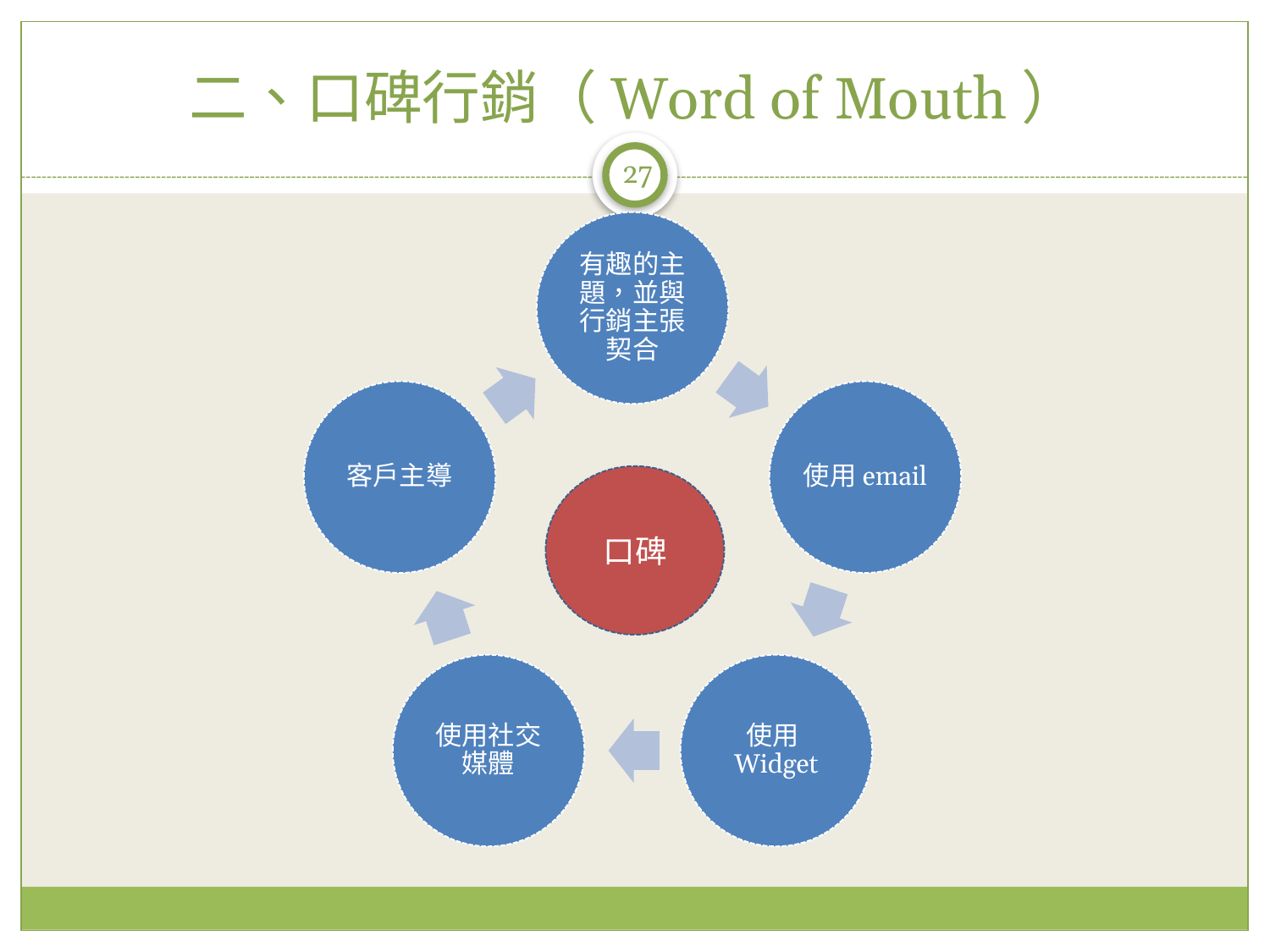

# 二、口碑行銷（Word of Mouth）
27
有趣的主題，並與行銷主張契合

使用email

使用Widget

使用社交媒體

客戶主導

口碑